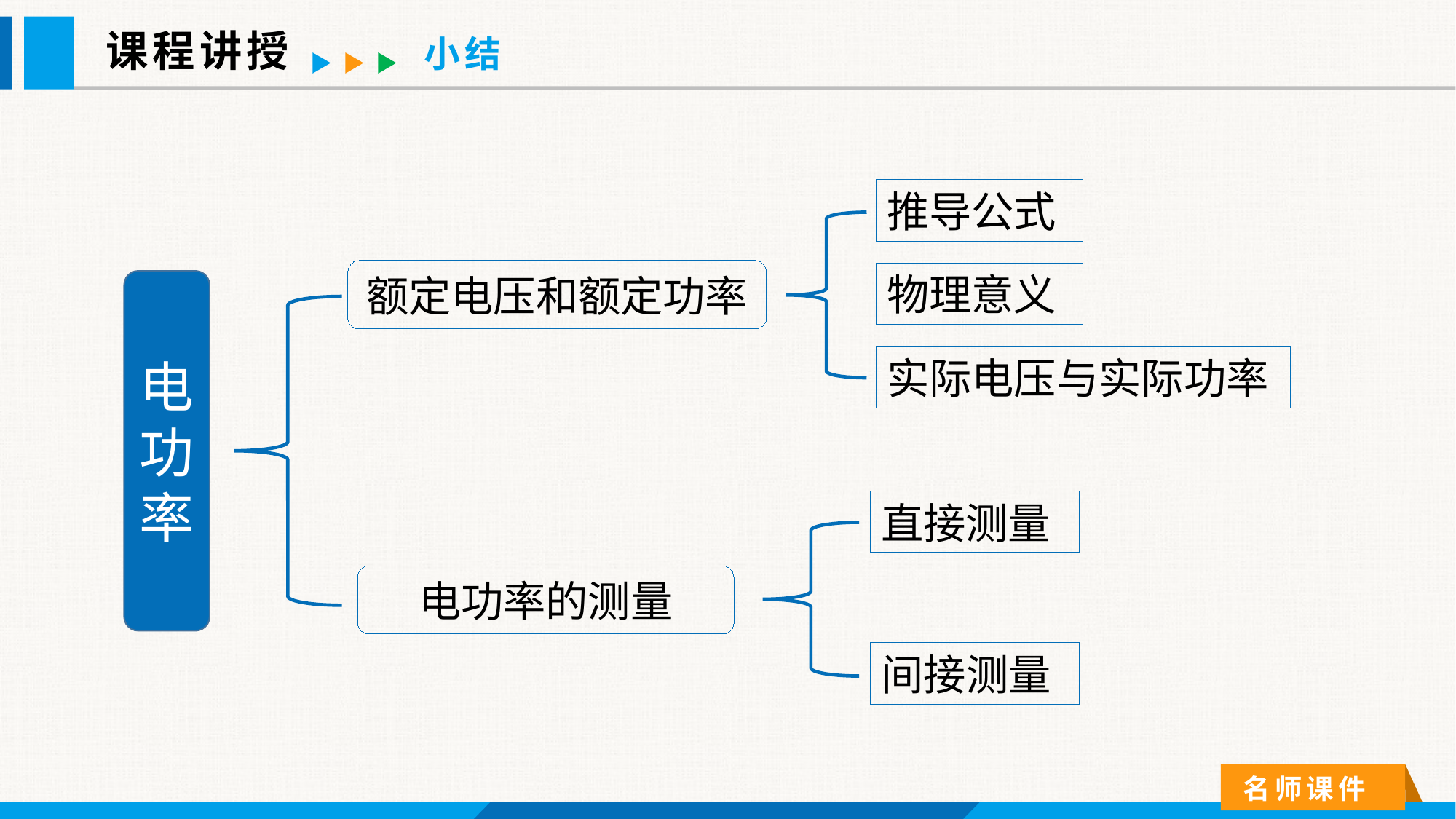

课程讲授
小结

推导公式

额定电压和额定功率
物理意义
电功率

实际电压与实际功率
直接测量

电功率的测量
间接测量